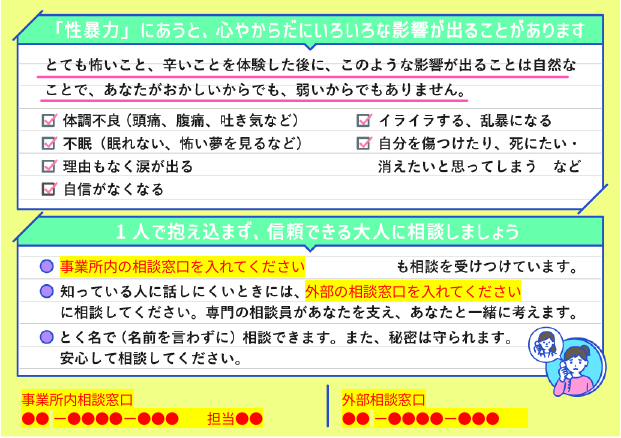

事業所内の相談窓口を入れてください
外部の相談窓口を入れてください
事業所内相談窓口
●●ー●●●●ー●●●　　担当●●
外部相談窓口
●●ー●●●●ー●●●